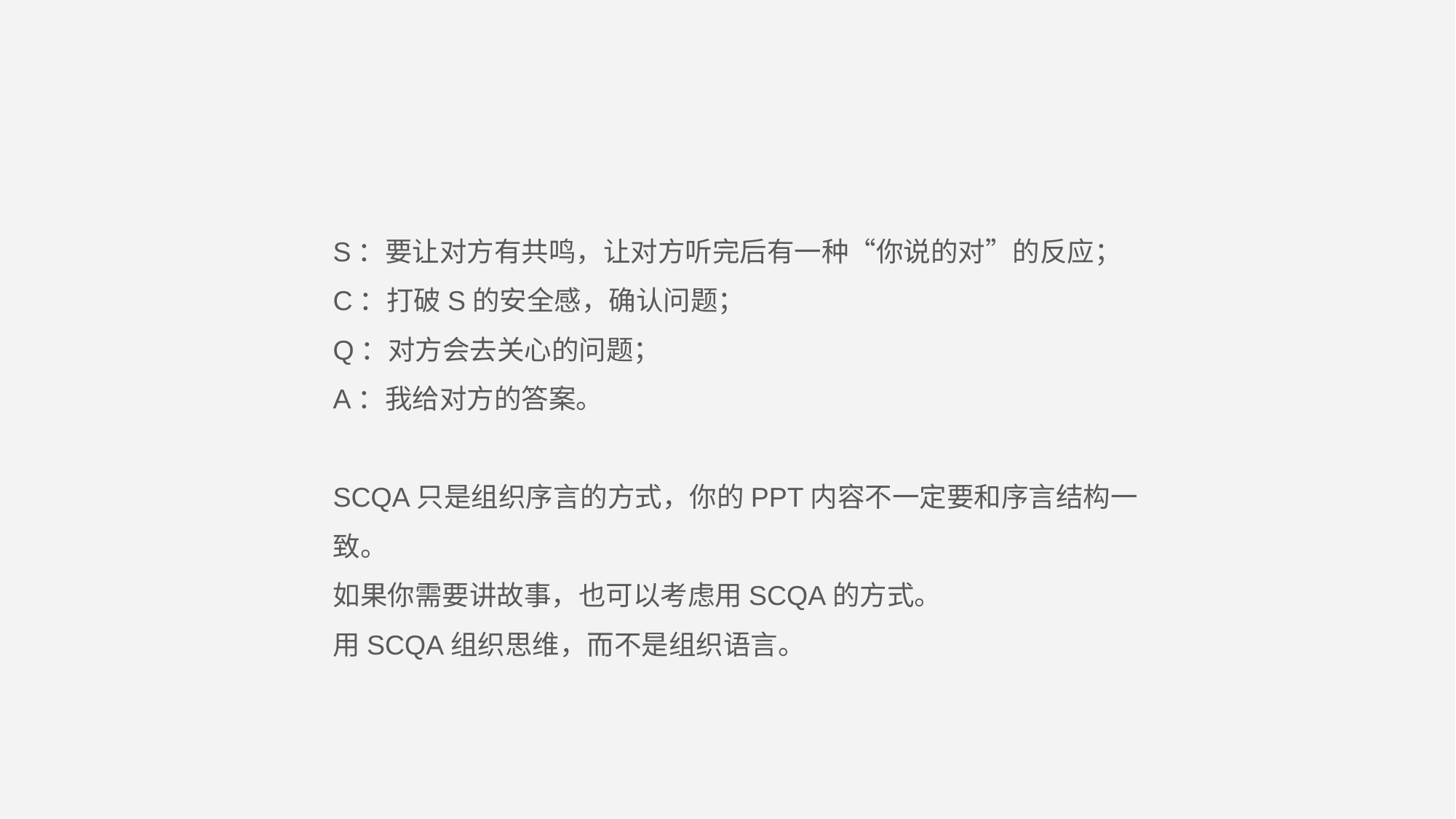

S：要让对方有共鸣，让对方听完后有一种“你说的对”的反应；
C：打破S的安全感，确认问题；
Q：对方会去关心的问题；
A：我给对方的答案。

SCQA只是组织序言的方式，你的PPT内容不一定要和序言结构一致。
如果你需要讲故事，也可以考虑用SCQA的方式。
用SCQA组织思维，而不是组织语言。